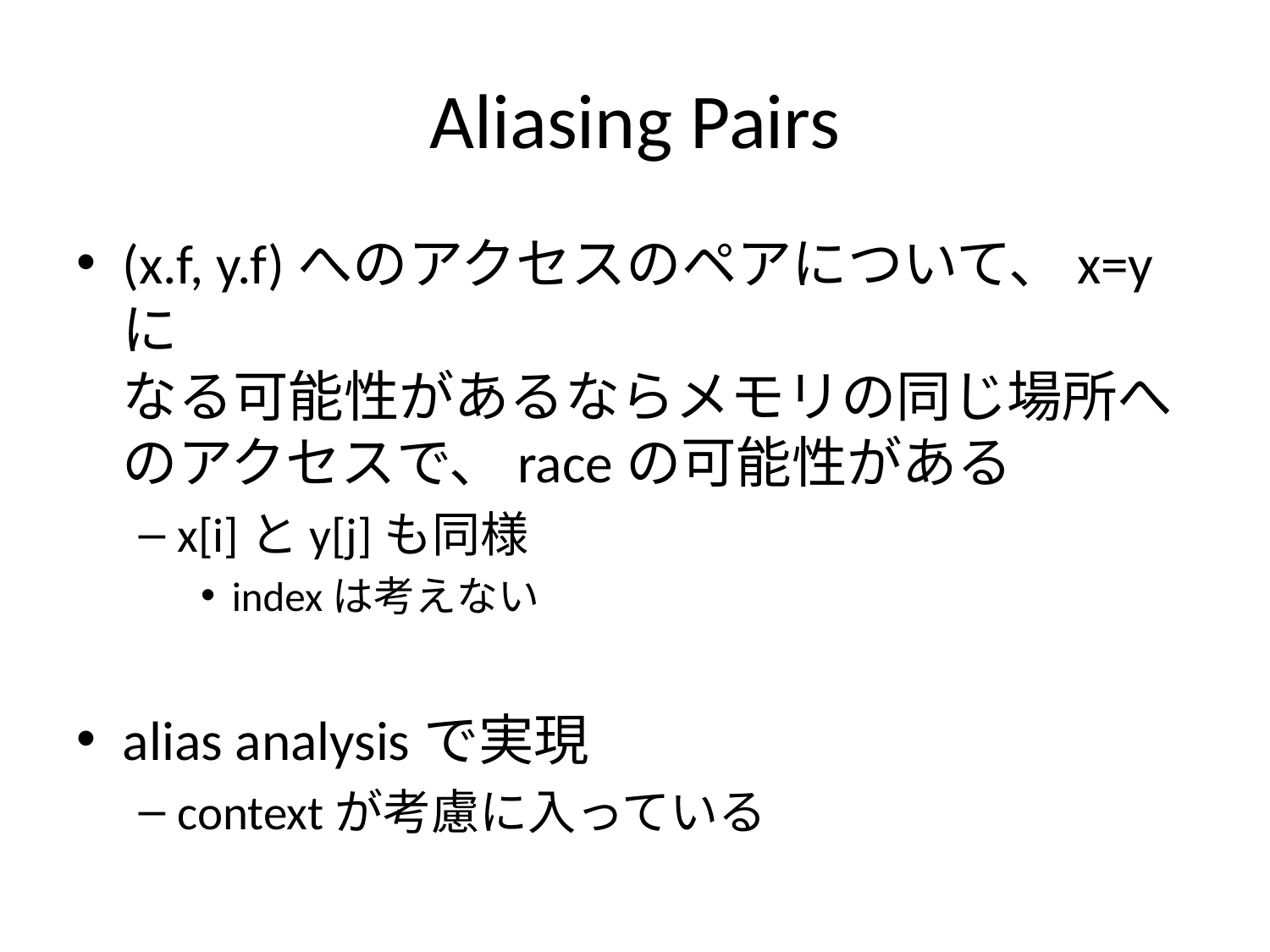

# Aliasing Pairs
(x.f, y.f)へのアクセスのペアについて、x=yに
なる可能性があるならメモリの同じ場所へのアクセスで、raceの可能性がある
x[i]とy[j]も同様
indexは考えない

alias analysisで実現
contextが考慮に入っている